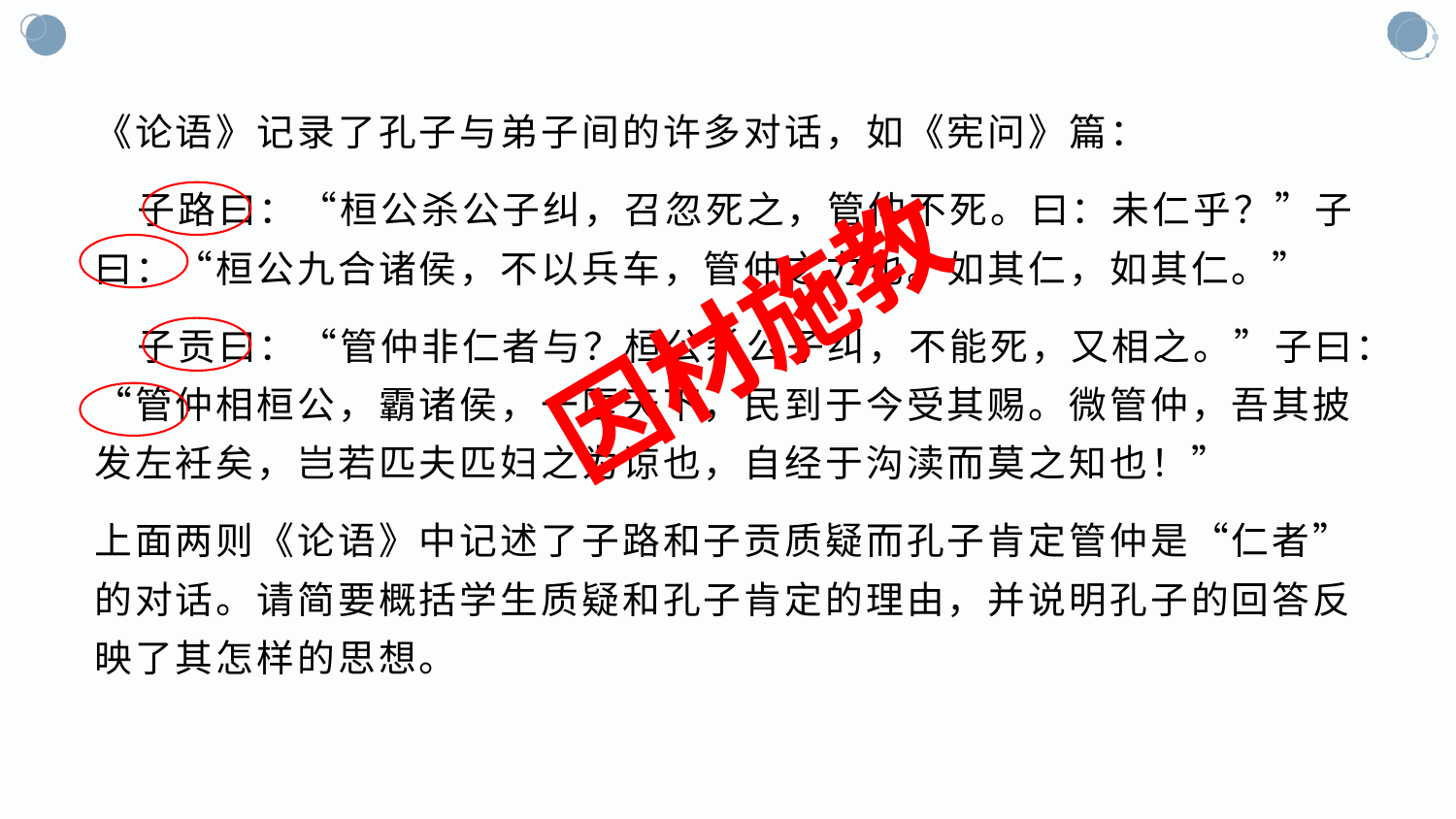

《论语》记录了孔子与弟子间的许多对话，如《宪问》篇：
   子路曰：“桓公杀公子纠，召忽死之，管仲不死。曰：未仁乎？”子曰：“桓公九合诸侯，不以兵车，管仲之力也。如其仁，如其仁。”
   子贡曰：“管仲非仁者与？桓公杀公子纠，不能死，又相之。”子曰：“管仲相桓公，霸诸侯，一匡天下，民到于今受其赐。微管仲，吾其披发左衽矣，岂若匹夫匹妇之为谅也，自经于沟渎而莫之知也！”
上面两则《论语》中记述了子路和子贡质疑而孔子肯定管仲是“仁者”的对话。请简要概括学生质疑和孔子肯定的理由，并说明孔子的回答反映了其怎样的思想。

因材施教